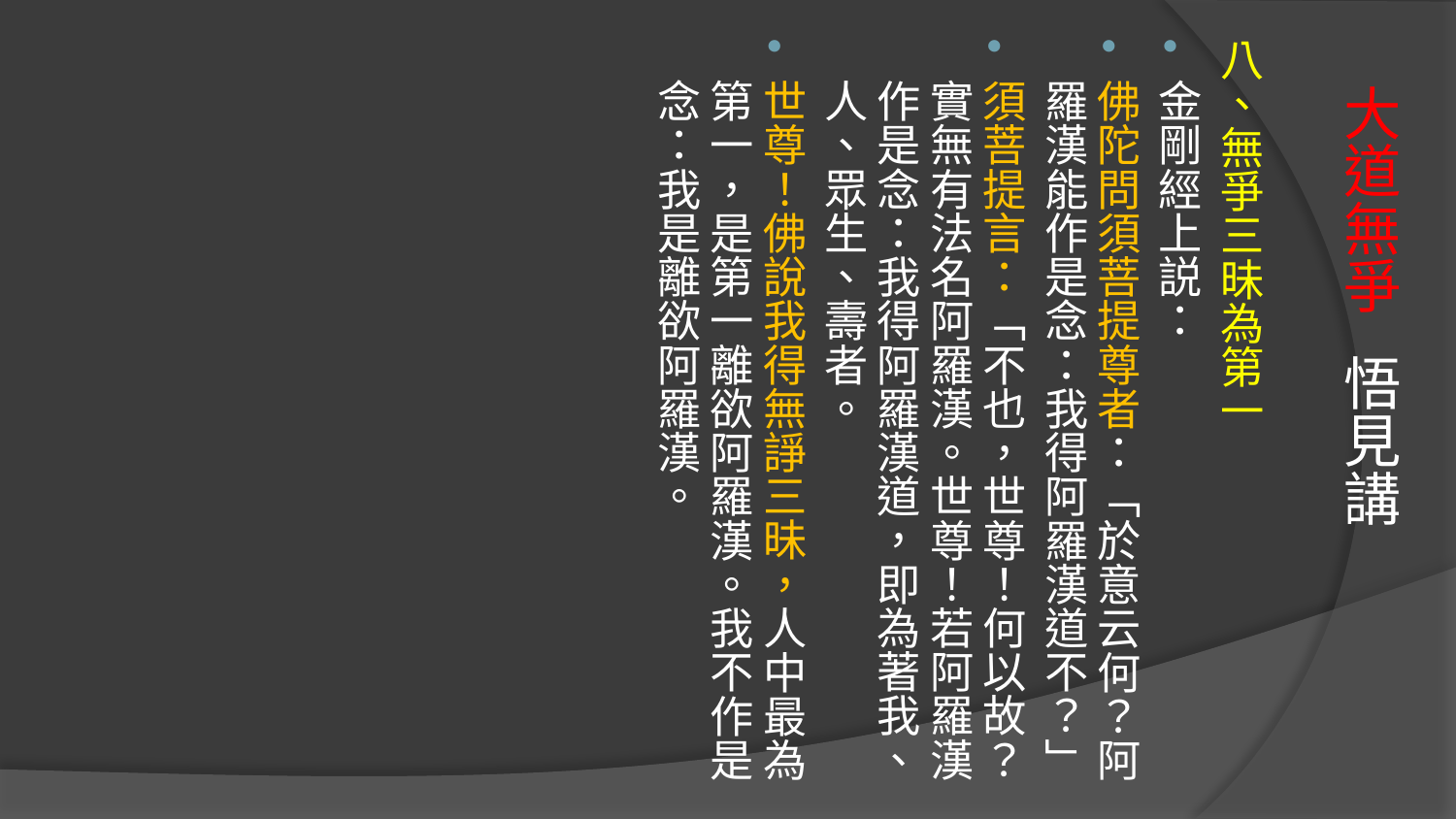

八、無爭三昧為第一
金剛經上説：
佛陀問須菩提尊者：「於意云何？阿羅漢能作是念：我得阿羅漢道不？」
須菩提言：「不也，世尊！何以故？實無有法名阿羅漢。世尊！若阿羅漢作是念：我得阿羅漢道，即為著我、人、眾生、壽者。
世尊！佛說我得無諍三昧，人中最為第一，是第一離欲阿羅漢。我不作是念：我是離欲阿羅漢。

# 大道無爭   悟見講